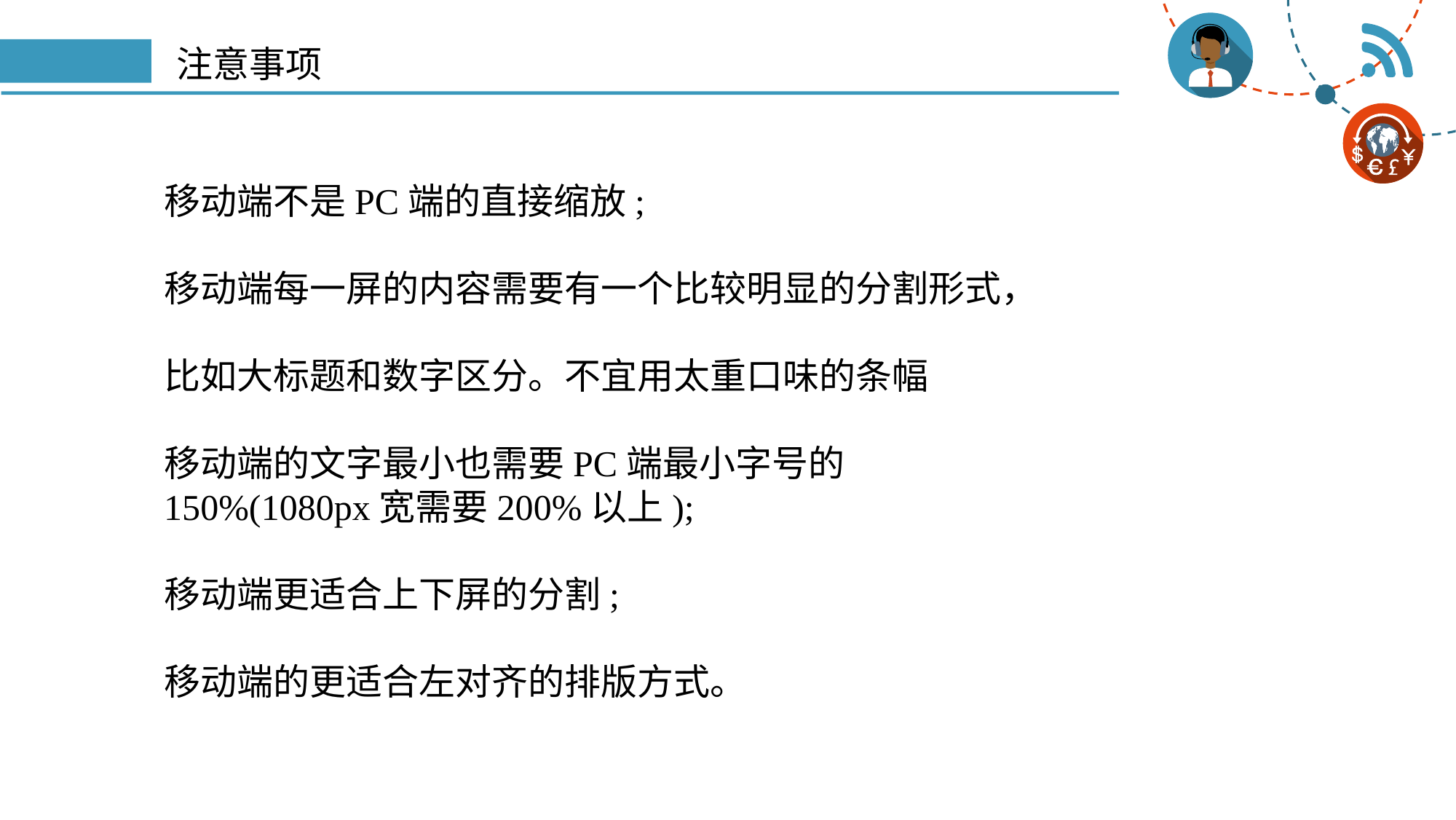

# 注意事项

移动端不是PC端的直接缩放;

移动端每一屏的内容需要有一个比较明显的分割形式，

比如大标题和数字区分。不宜用太重口味的条幅

移动端的文字最小也需要PC端最小字号的150%(1080px宽需要200%以上);

移动端更适合上下屏的分割;

移动端的更适合左对齐的排版方式。